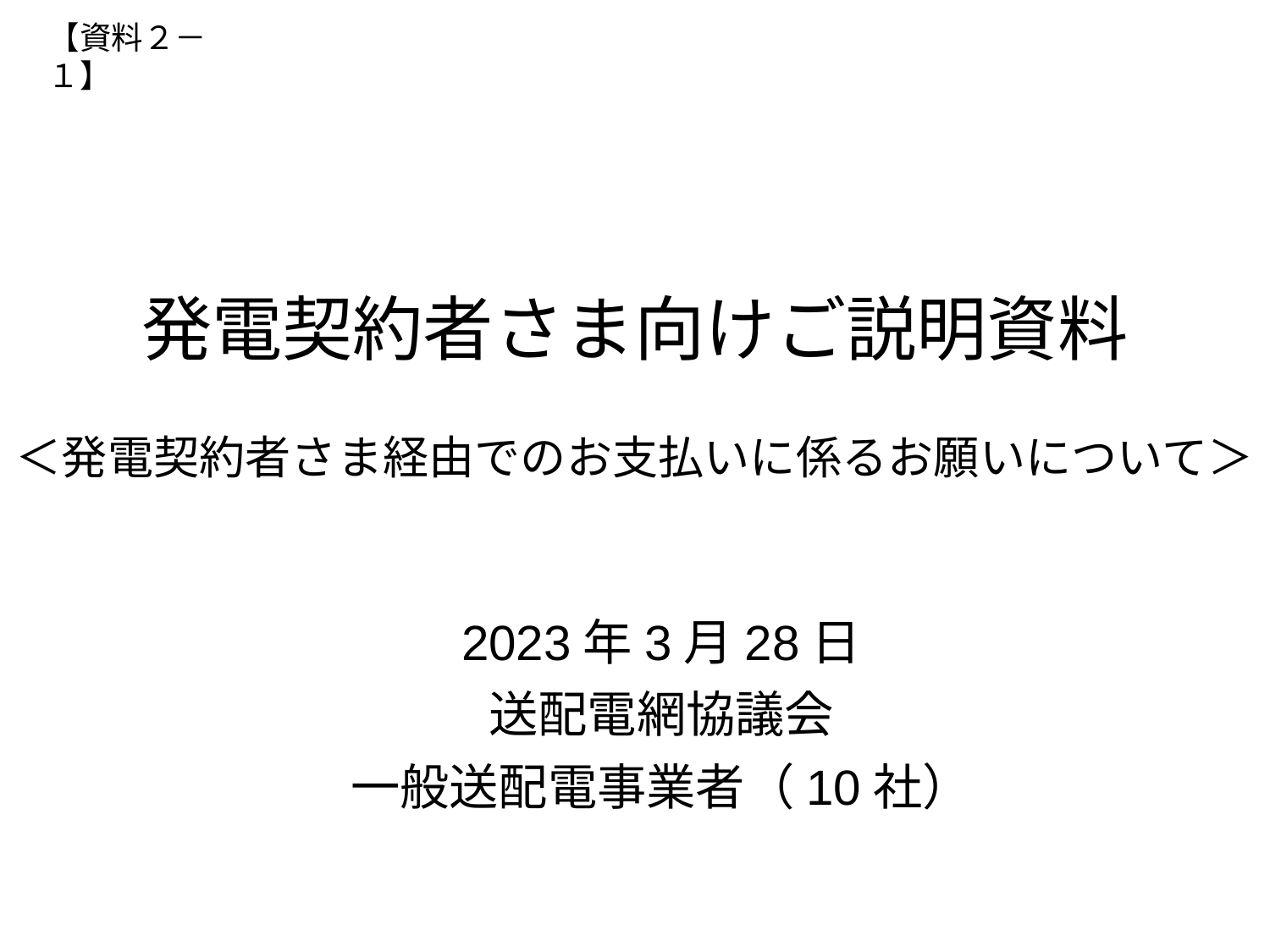

【資料２－１】
発電契約者さま向けご説明資料

＜発電契約者さま経由でのお支払いに係るお願いについて＞
2023年3月28日
送配電網協議会
一般送配電事業者（10社）